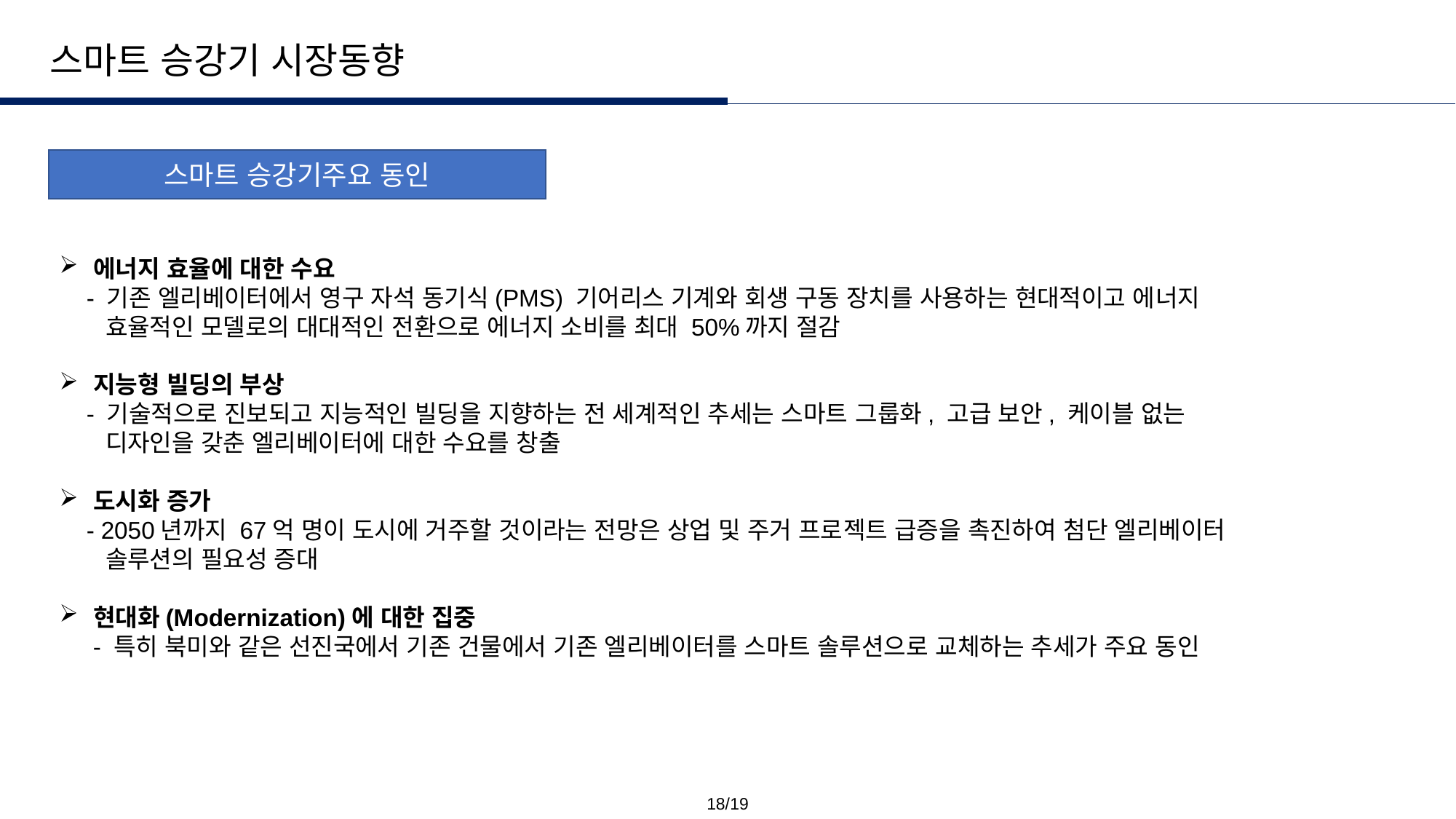

스마트 승강기 시장동향
스마트 승강기주요 동인
에너지 효율에 대한 수요
    - 기존 엘리베이터에서 영구 자석 동기식(PMS) 기어리스 기계와 회생 구동 장치를 사용하는 현대적이고 에너지
      효율적인 모델로의 대대적인 전환으로 에너지 소비를 최대 50%까지 절감

지능형 빌딩의 부상
    - 기술적으로 진보되고 지능적인 빌딩을 지향하는 전 세계적인 추세는 스마트 그룹화, 고급 보안, 케이블 없는
      디자인을 갖춘 엘리베이터에 대한 수요를 창출

도시화 증가
    - 2050년까지 67억 명이 도시에 거주할 것이라는 전망은 상업 및 주거 프로젝트 급증을 촉진하여 첨단 엘리베이터
      솔루션의 필요성 증대

현대화(Modernization)에 대한 집중
     - 특히 북미와 같은 선진국에서 기존 건물에서 기존 엘리베이터를 스마트 솔루션으로 교체하는 추세가 주요 동인
18/19